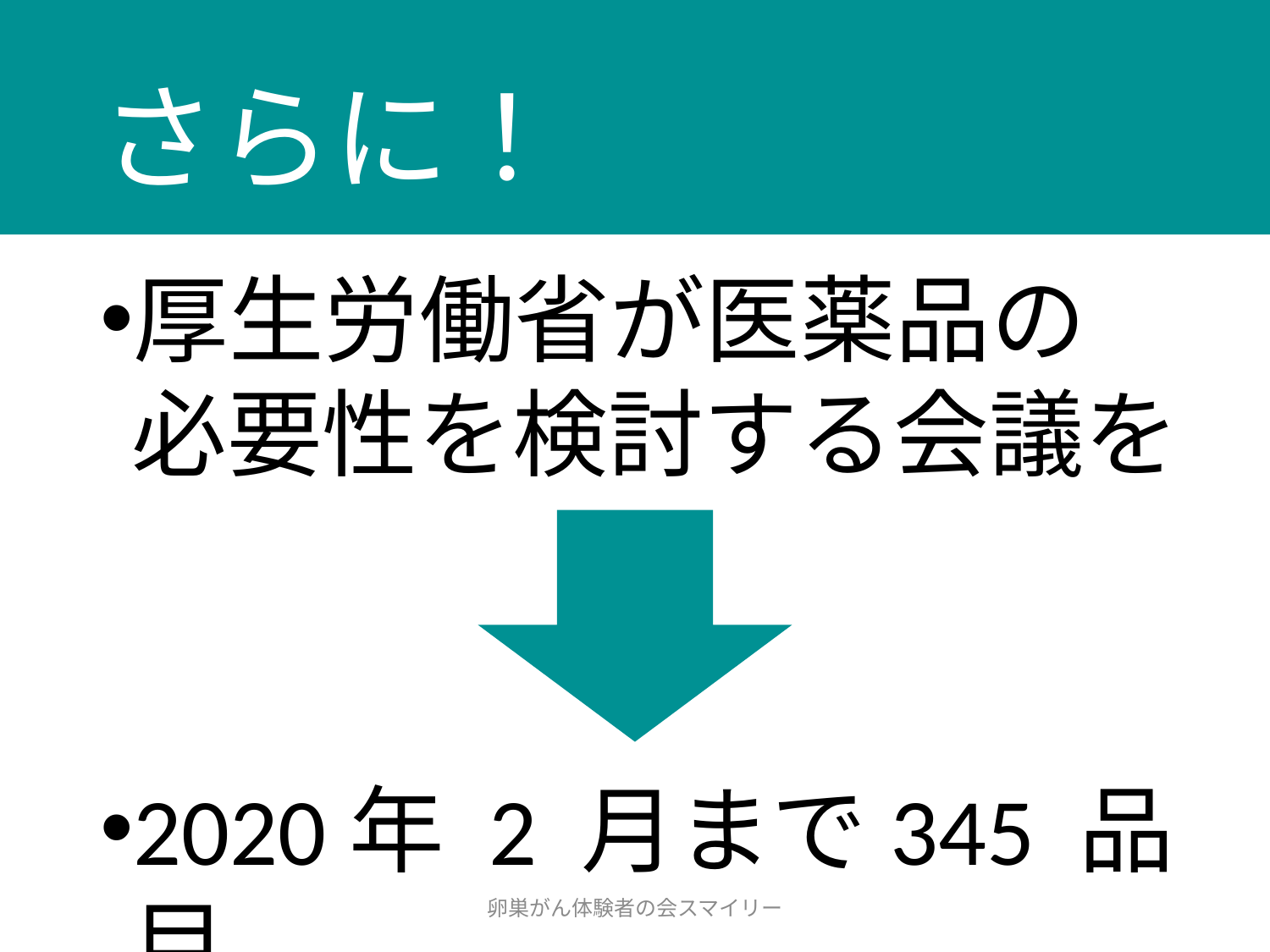

# さらに！
厚生労働省が医薬品の
必要性を検討する会議を

2020年 2 月まで345 品目

卵巣がん体験者の会スマイリー